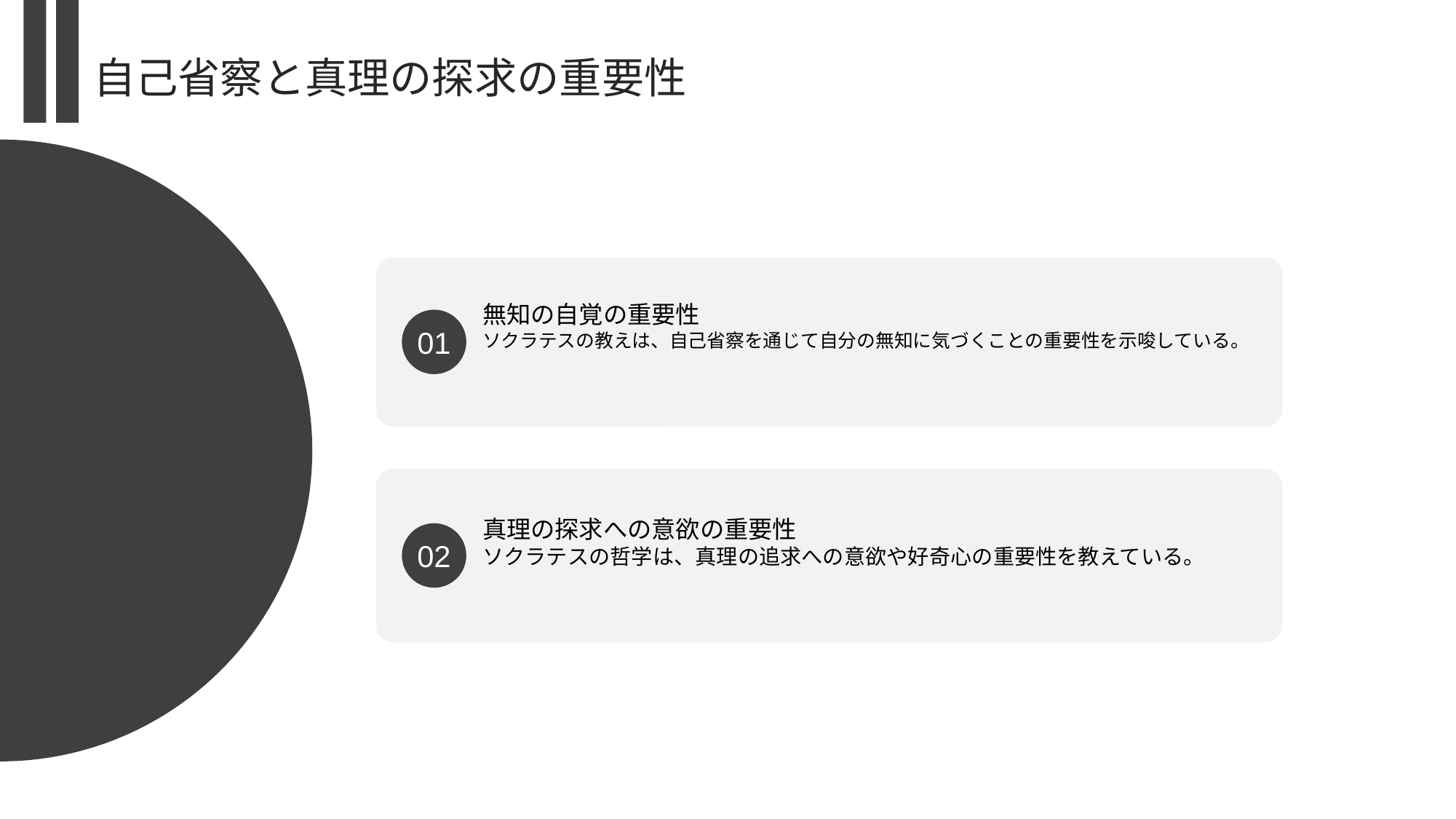

自己省察と真理の探求の重要性

無知の自覚の重要性
01
ソクラテスの教えは、自己省察を通じて自分の無知に気づくことの重要性を示唆している。

真理の探求への意欲の重要性
02
ソクラテスの哲学は、真理の追求への意欲や好奇心の重要性を教えている。